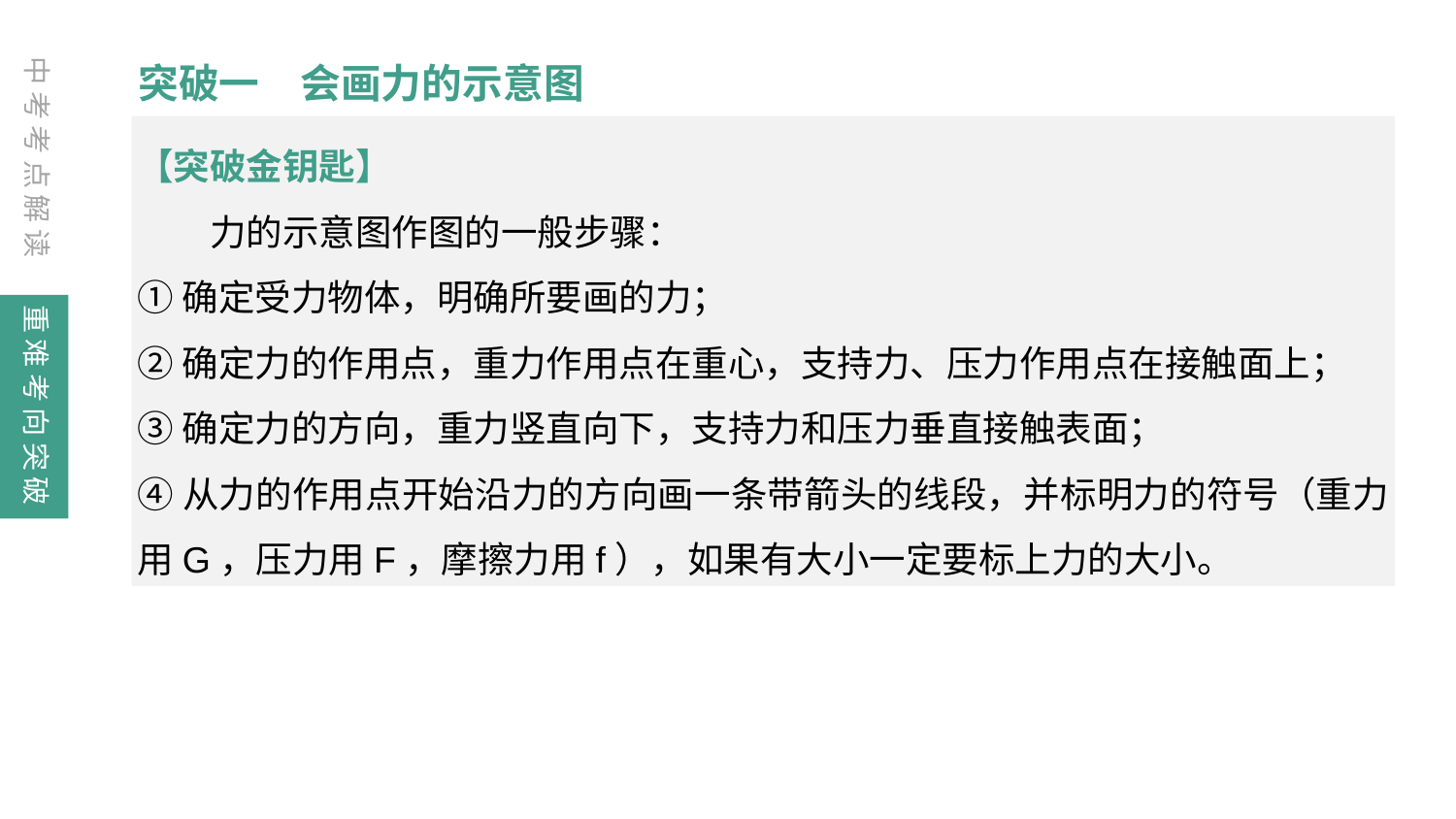

中考考点解读
突破一　会画力的示意图
【突破金钥匙】
　　力的示意图作图的一般步骤：
①确定受力物体，明确所要画的力；
②确定力的作用点，重力作用点在重心，支持力、压力作用点在接触面上；
③确定力的方向，重力竖直向下，支持力和压力垂直接触表面；
④从力的作用点开始沿力的方向画一条带箭头的线段，并标明力的符号（重力用G，压力用F，摩擦力用f），如果有大小一定要标上力的大小。
重难考向突破